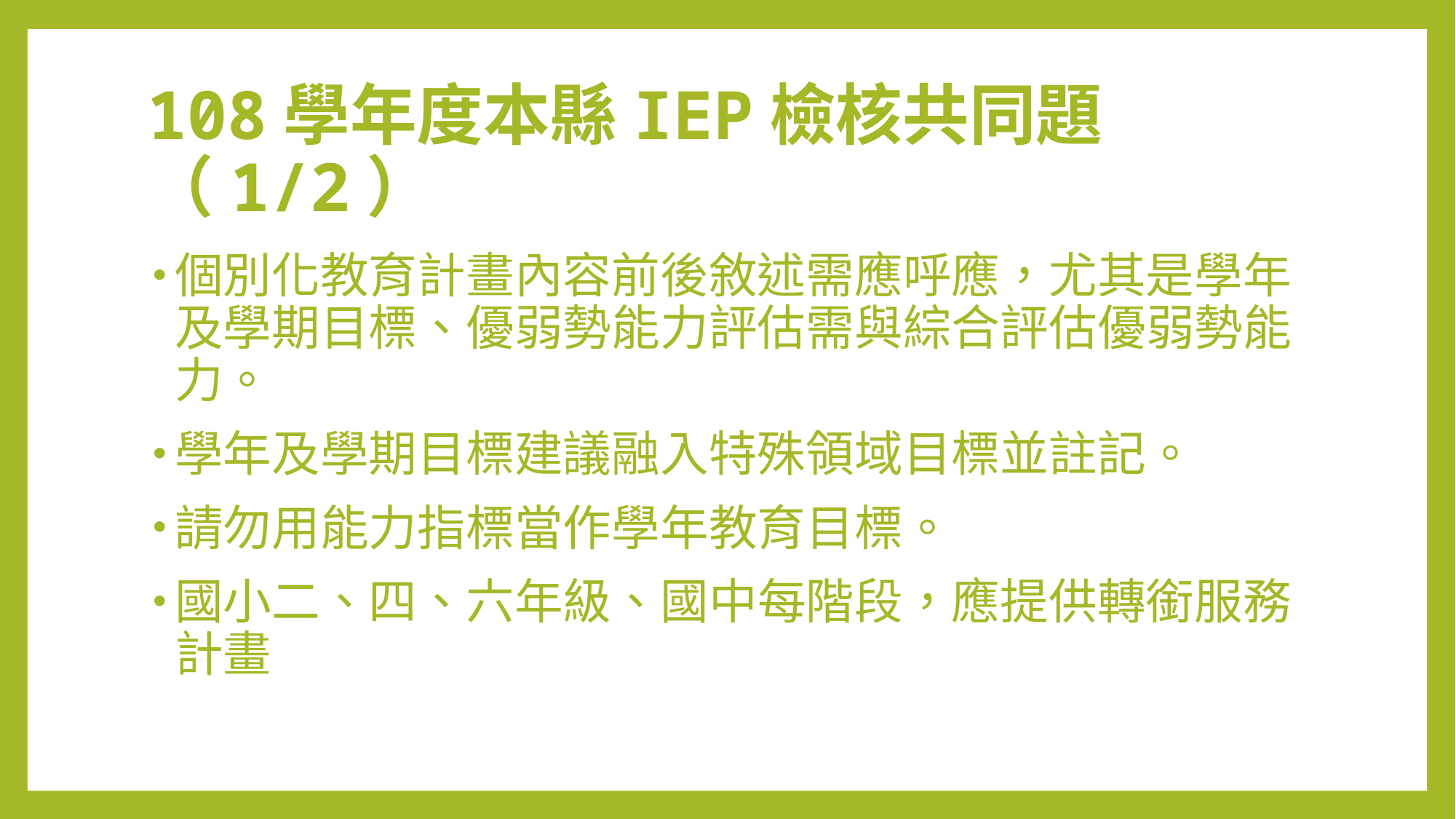

# 108學年度本縣IEP檢核共同題（1/2）
個別化教育計畫內容前後敘述需應呼應，尤其是學年及學期目標、優弱勢能力評估需與綜合評估優弱勢能力。
學年及學期目標建議融入特殊領域目標並註記。
請勿用能力指標當作學年教育目標。
國小二、四、六年級、國中每階段，應提供轉銜服務計畫